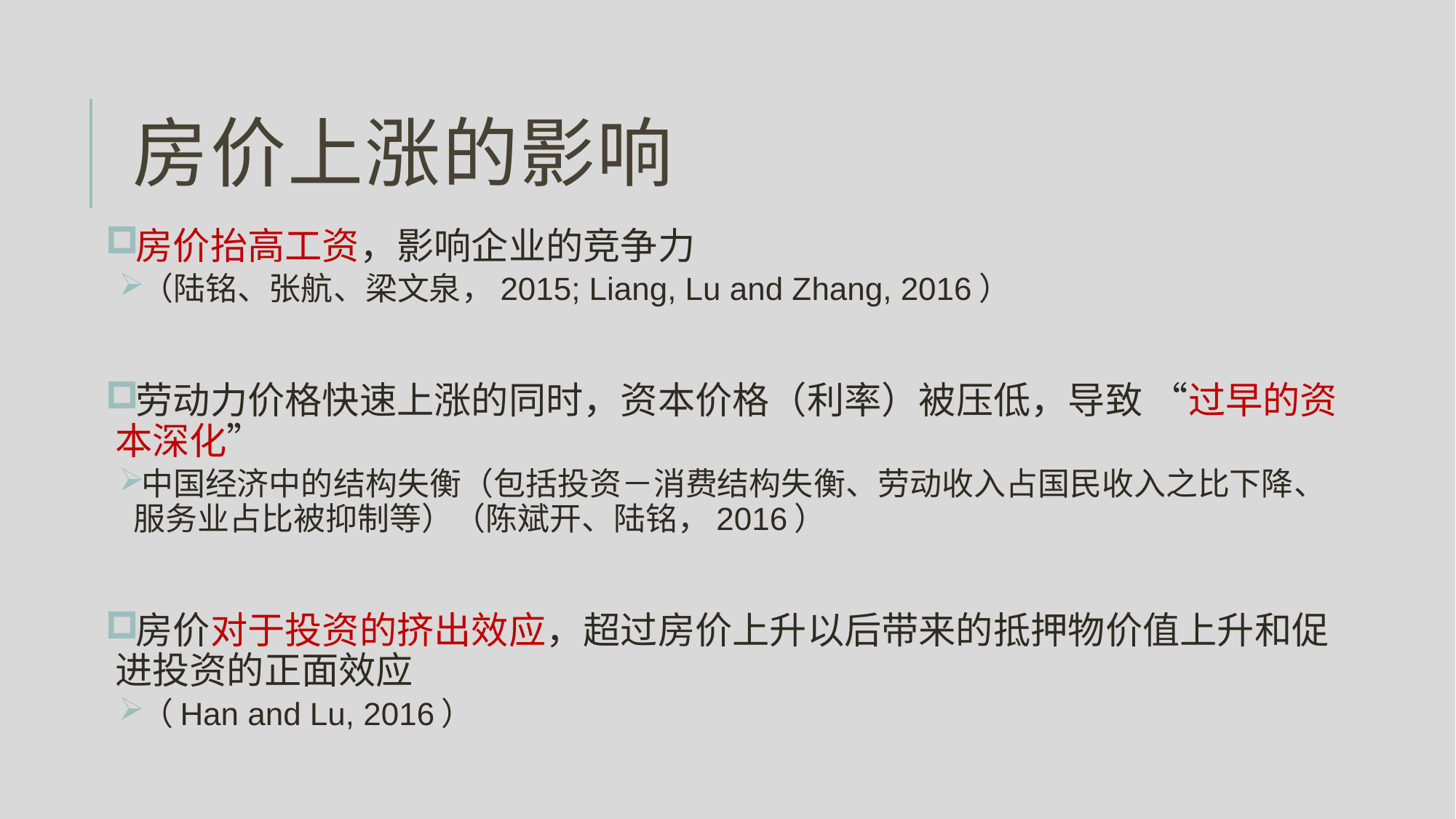

# 房价上涨的影响
房价抬高工资，影响企业的竞争力
（陆铭、张航、梁文泉，2015; Liang, Lu and Zhang, 2016）

劳动力价格快速上涨的同时，资本价格（利率）被压低，导致 “过早的资本深化”
中国经济中的结构失衡（包括投资－消费结构失衡、劳动收入占国民收入之比下降、服务业占比被抑制等）（陈斌开、陆铭，2016）

房价对于投资的挤出效应，超过房价上升以后带来的抵押物价值上升和促进投资的正面效应
（Han and Lu, 2016）